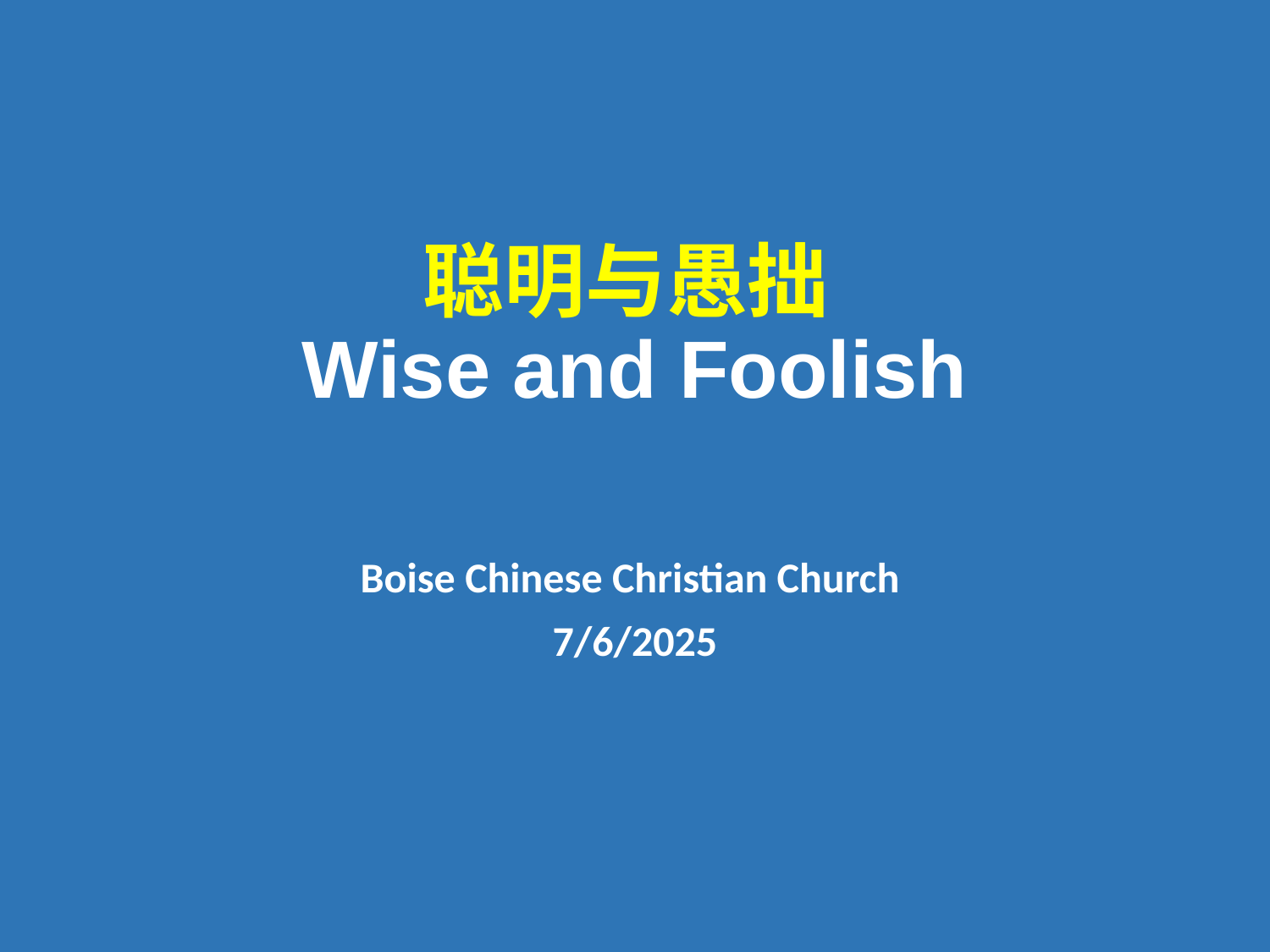

# 聪明与愚拙 Wise and Foolish
Boise Chinese Christian Church
7/6/2025